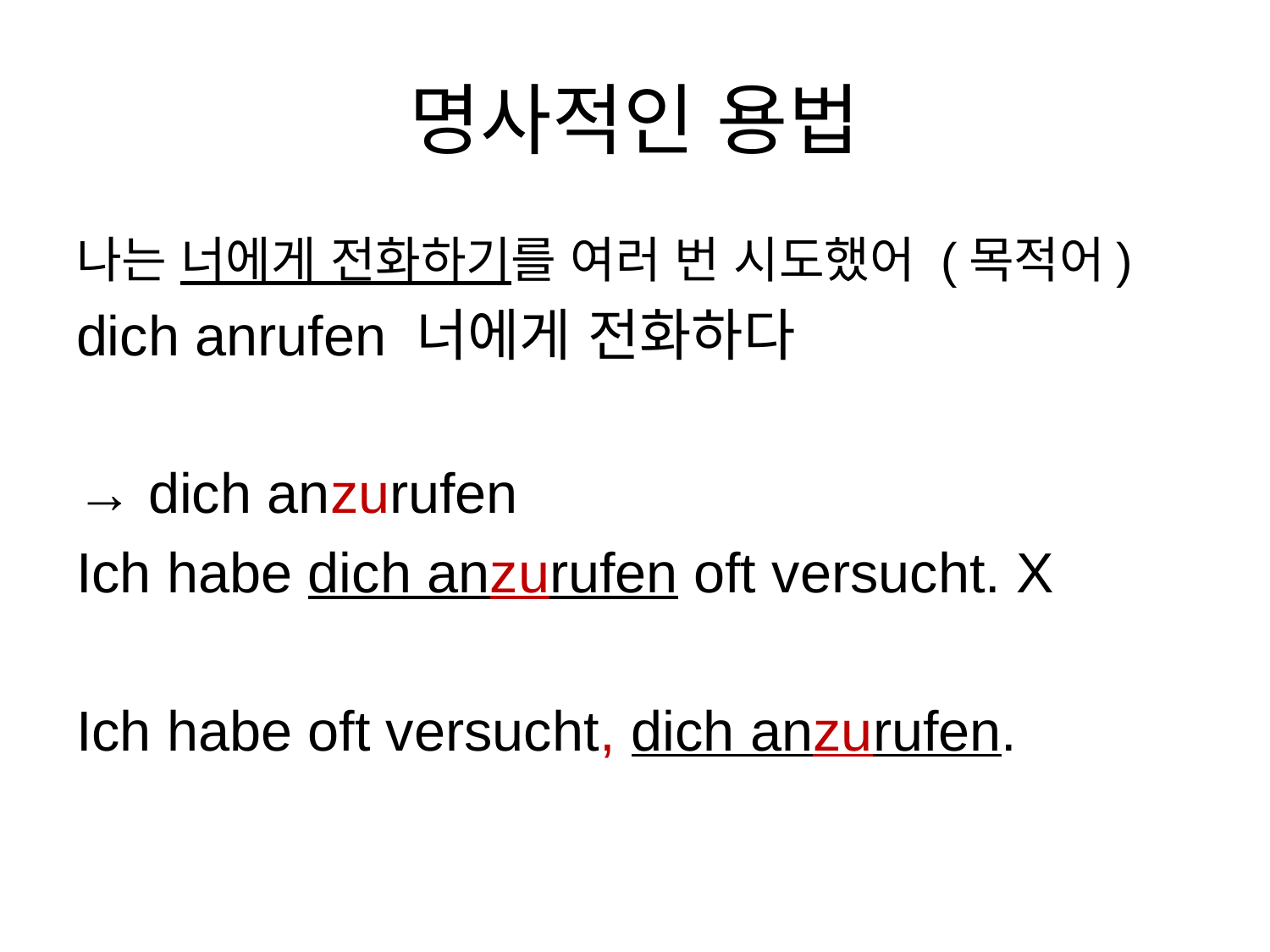

# 명사적인 용법
나는 너에게 전화하기를 여러 번 시도했어 (목적어)
dich anrufen 너에게 전화하다

→ dich anzurufen
Ich habe dich anzurufen oft versucht. X

Ich habe oft versucht, dich anzurufen.